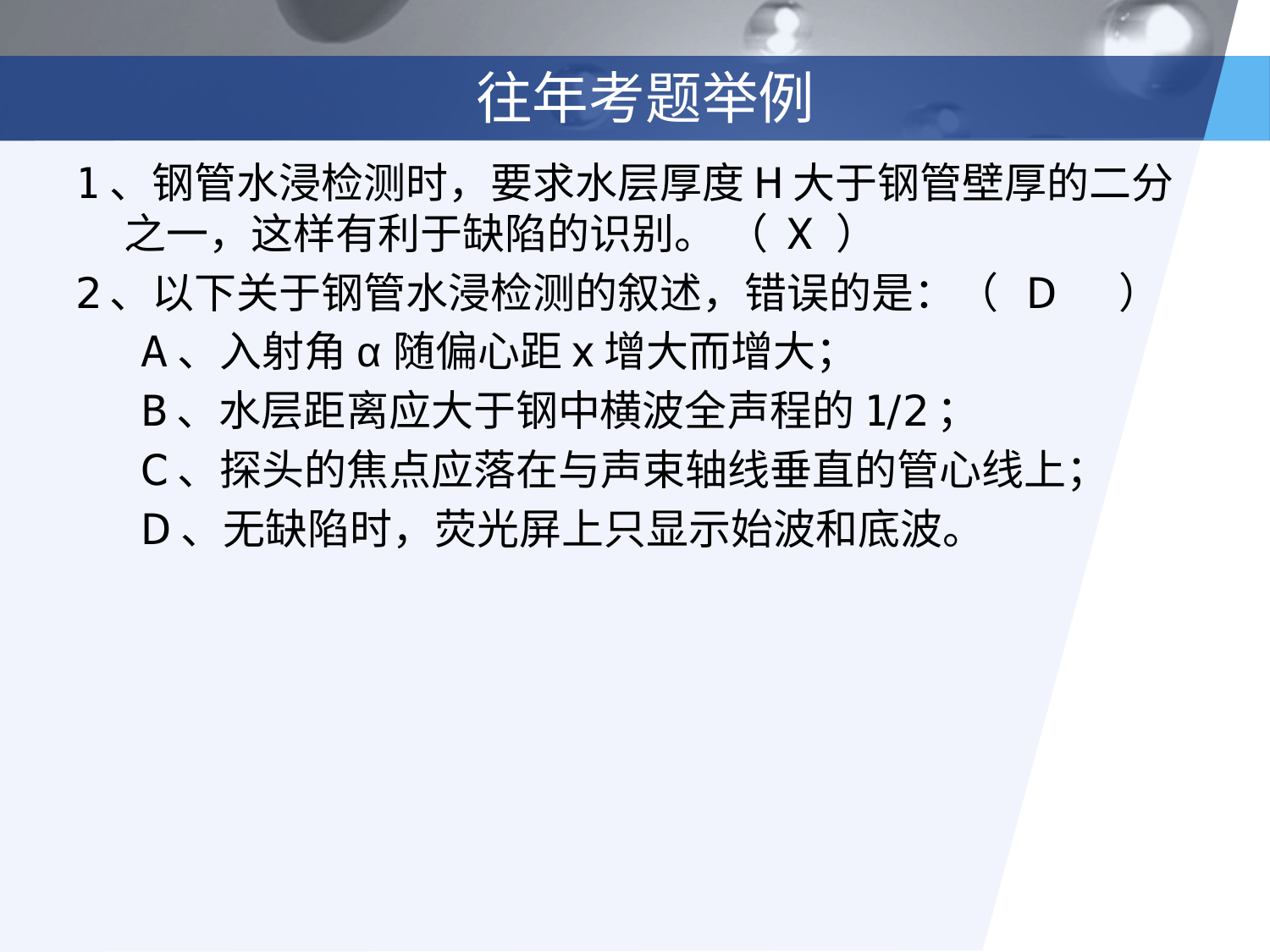

# 往年考题举例
1、钢管水浸检测时，要求水层厚度H大于钢管壁厚的二分之一，这样有利于缺陷的识别。 （ X ）
2、以下关于钢管水浸检测的叙述，错误的是：（  D    ）
     A、入射角α随偏心距x增大而增大；
     B、水层距离应大于钢中横波全声程的1/2；
     C、探头的焦点应落在与声束轴线垂直的管心线上；
     D、无缺陷时，荧光屏上只显示始波和底波。